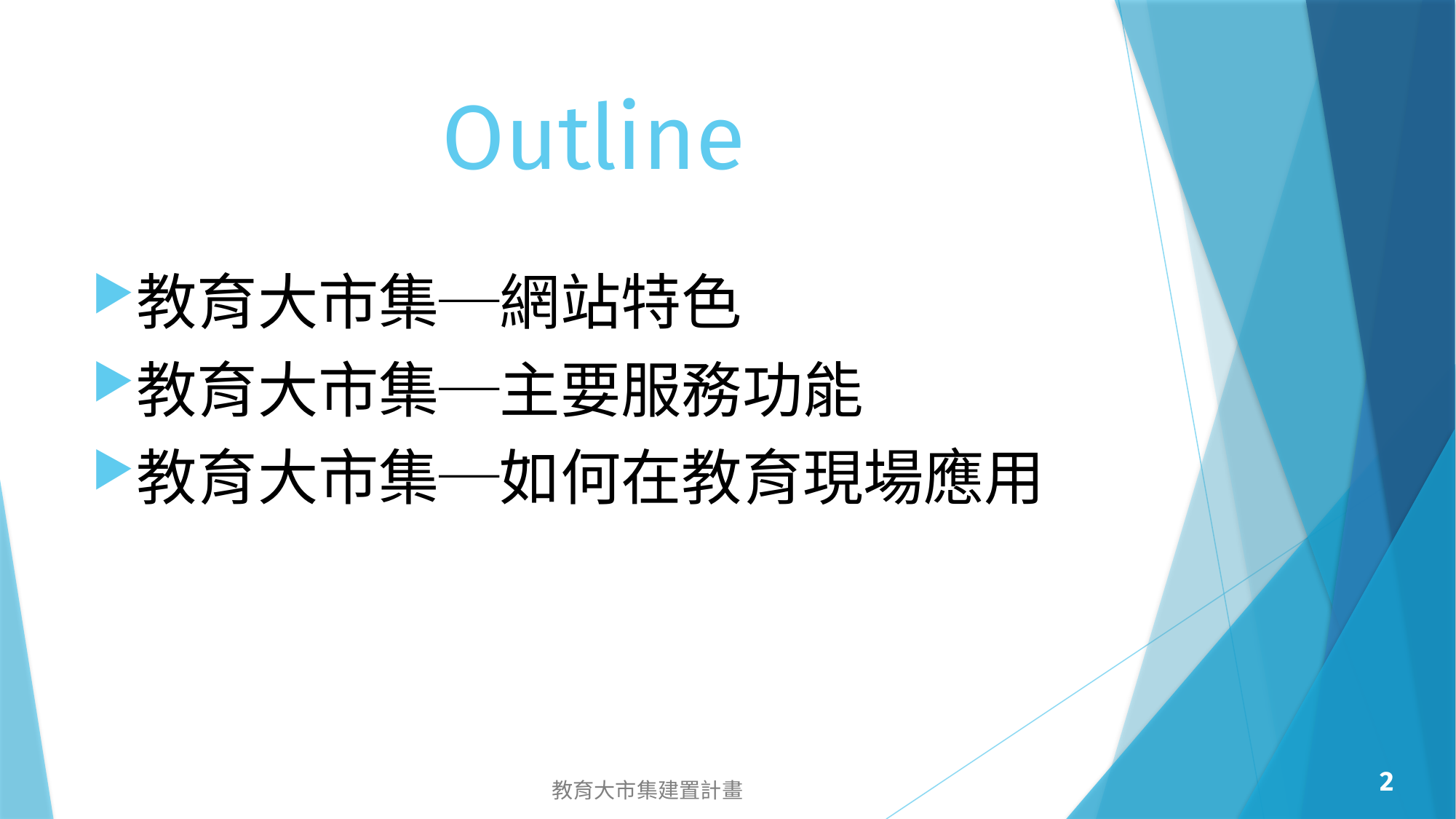

# Outline
教育大市集─網站特色
教育大市集─主要服務功能
教育大市集─如何在教育現場應用
2
教育大市集建置計畫